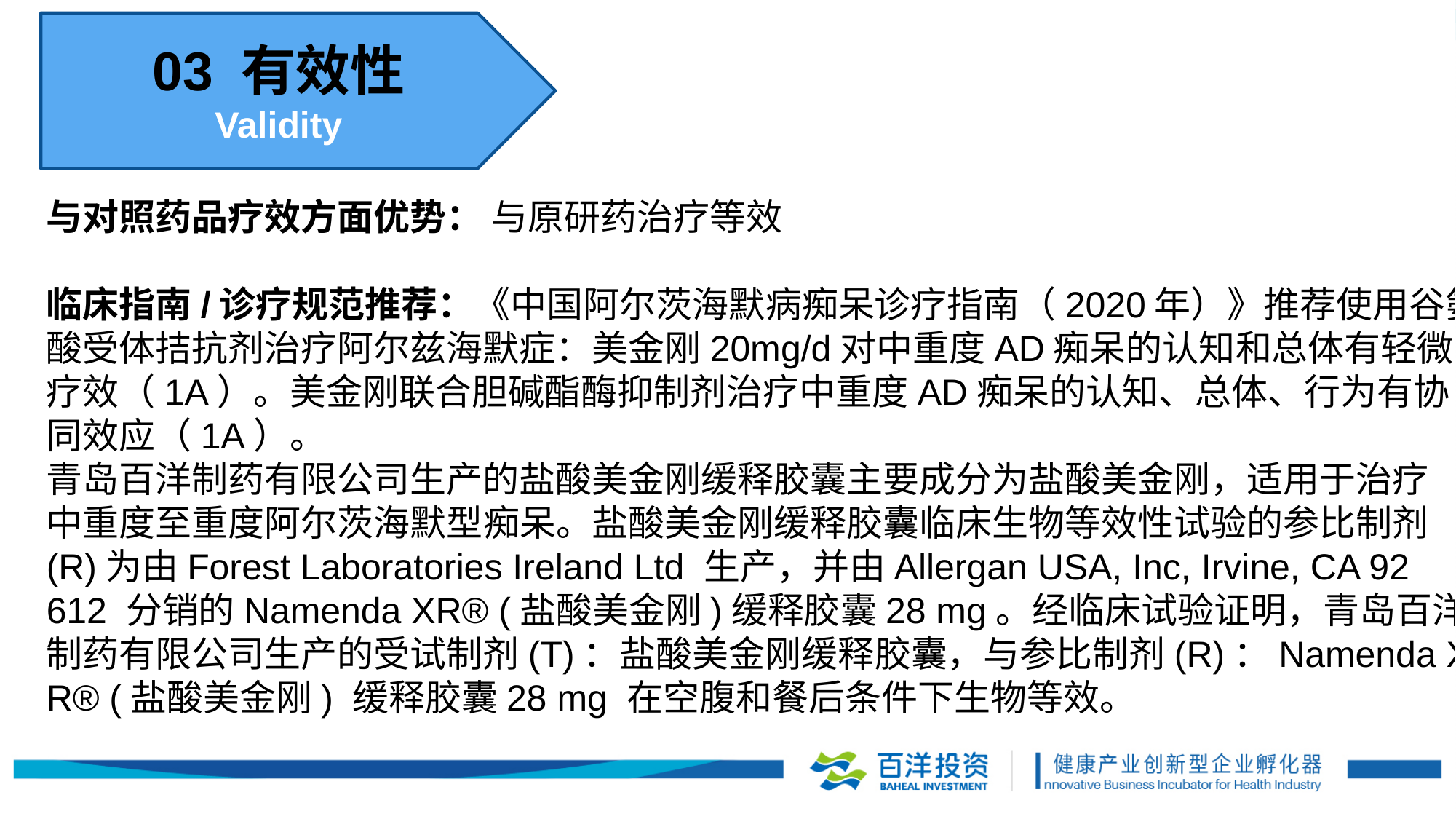

03 有效性
Validity
与对照药品疗效方面优势： 与原研药治疗等效

临床指南/诊疗规范推荐：《中国阿尔茨海默病痴呆诊疗指南（2020年）》推荐使用谷氨
酸受体拮抗剂治疗阿尔兹海默症：美金刚20mg/d对中重度AD痴呆的认知和总体有轻微
疗效（1A）。美金刚联合胆碱酯酶抑制剂治疗中重度AD痴呆的认知、总体、行为有协
同效应（1A）。
青岛百洋制药有限公司生产的盐酸美金刚缓释胶囊主要成分为盐酸美金刚，适用于治疗
中重度至重度阿尔茨海默型痴呆。盐酸美金刚缓释胶囊临床生物等效性试验的参比制剂
(R)为由Forest Laboratories Ireland Ltd 生产，并由Allergan USA, Inc, Irvine, CA 92
612 分销的Namenda XR® (盐酸美金刚)缓释胶囊28 mg。经临床试验证明，青岛百洋
制药有限公司生产的受试制剂(T)：盐酸美金刚缓释胶囊，与参比制剂(R)：Namenda X
R® (盐酸美金刚) 缓释胶囊28 mg 在空腹和餐后条件下生物等效。